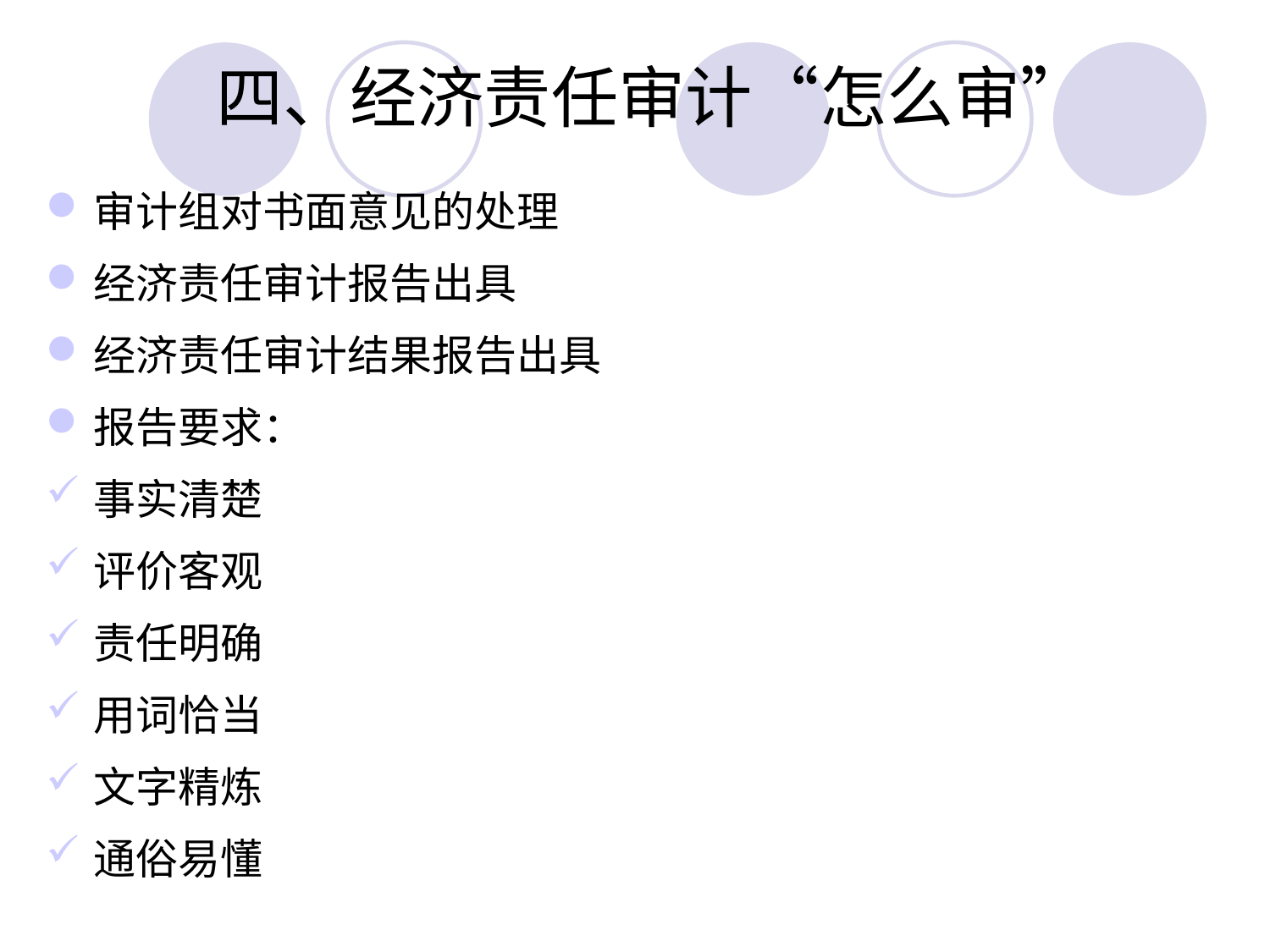

# 四、经济责任审计“怎么审”
审计组对书面意见的处理
经济责任审计报告出具
经济责任审计结果报告出具
报告要求：
事实清楚
评价客观
责任明确
用词恰当
文字精炼
通俗易懂